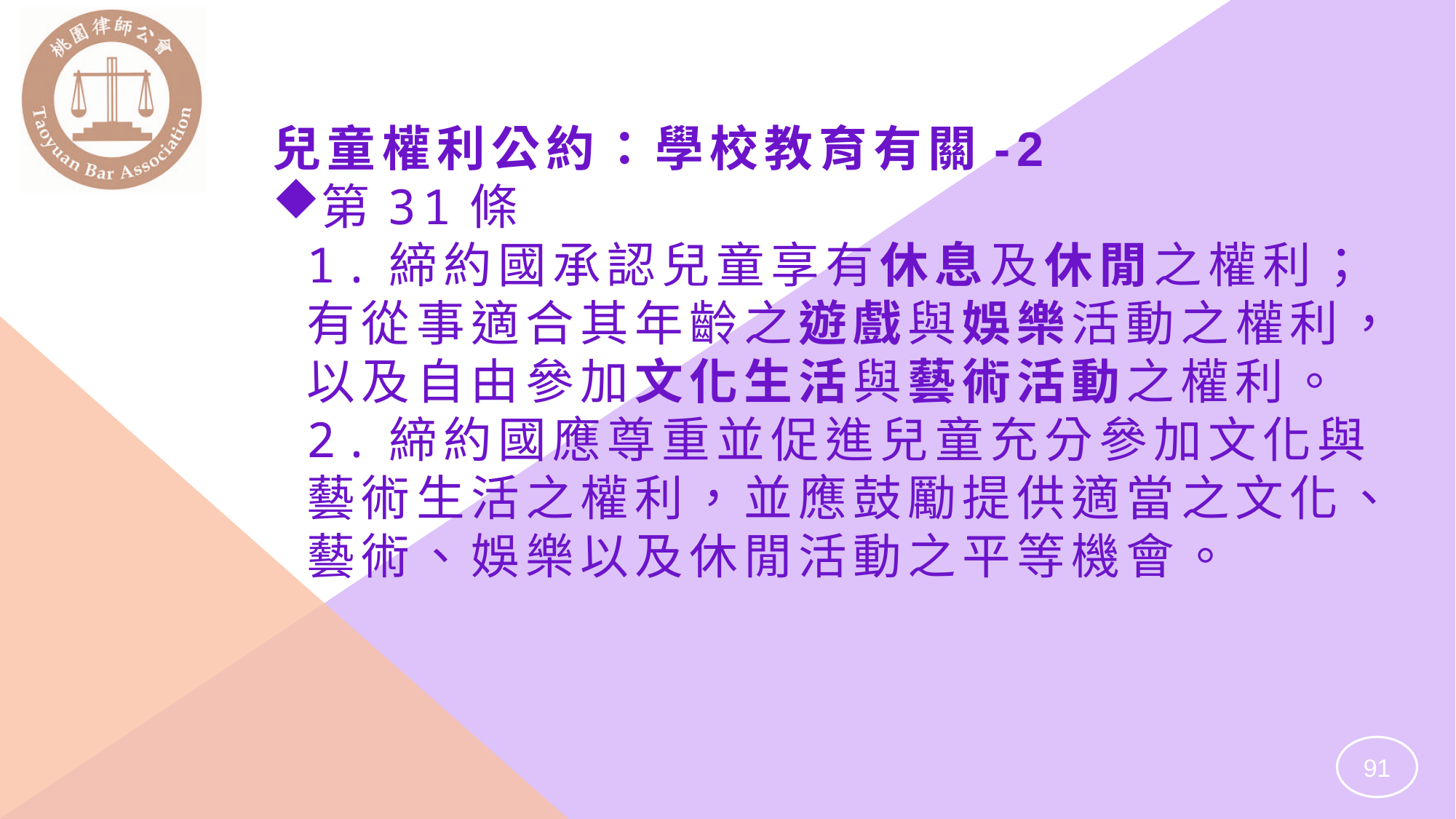

兒童權利公約：學校教育有關-2
第31條
1.締約國承認兒童享有休息及休閒之權利；有從事適合其年齡之遊戲與娛樂活動之權利，以及自由參加文化生活與藝術活動之權利。
2.締約國應尊重並促進兒童充分參加文化與藝術生活之權利，並應鼓勵提供適當之文化、藝術、娛樂以及休閒活動之平等機會。
#

91